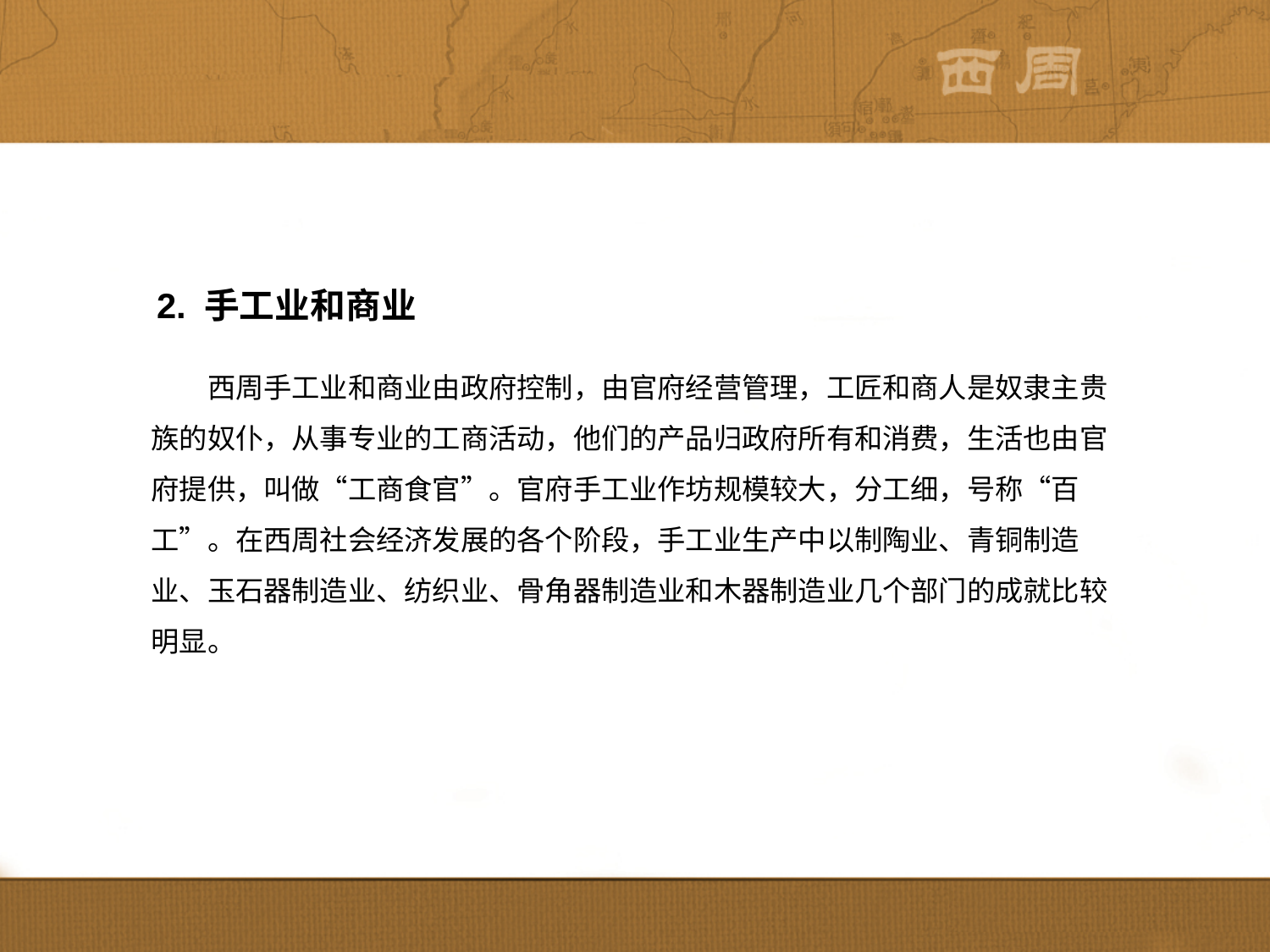

2. 手工业和商业
　　西周手工业和商业由政府控制，由官府经营管理，工匠和商人是奴隶主贵族的奴仆，从事专业的工商活动，他们的产品归政府所有和消费，生活也由官府提供，叫做“工商食官”。官府手工业作坊规模较大，分工细，号称“百工”。在西周社会经济发展的各个阶段，手工业生产中以制陶业、青铜制造业、玉石器制造业、纺织业、骨角器制造业和木器制造业几个部门的成就比较明显。